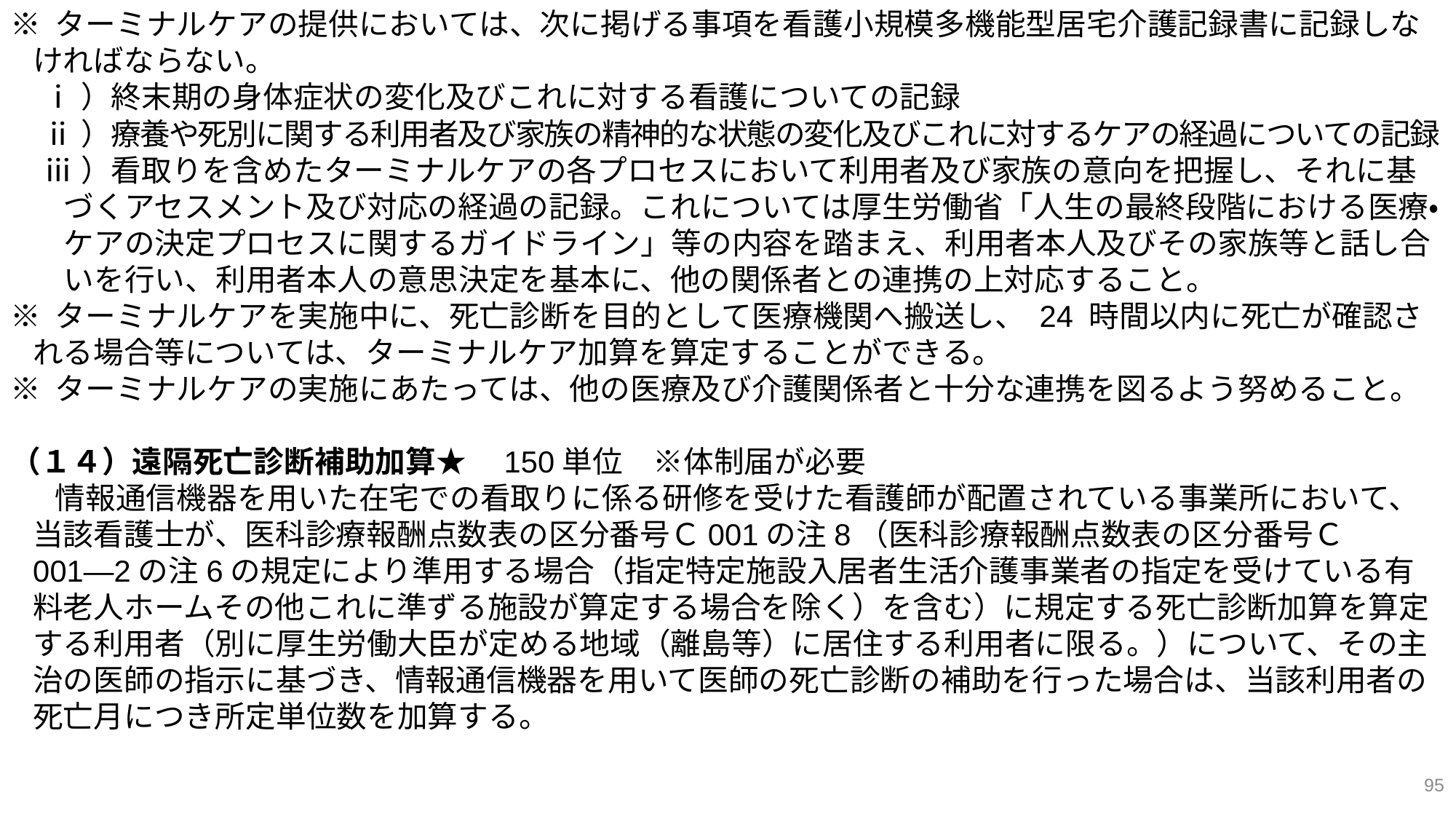

※ ターミナルケアの提供においては、次に掲げる事項を看護小規模多機能型居宅介護記録書に記録しなければならない。
ⅰ）終末期の身体症状の変化及びこれに対する看護についての記録
ⅱ）療養や死別に関する利用者及び家族の精神的な状態の変化及びこれに対するケアの経過についての記録
ⅲ）看取りを含めたターミナルケアの各プロセスにおいて利用者及び家族の意向を把握し、それに基づくアセスメント及び対応の経過の記録。これについては厚生労働省「人生の最終段階における医療・ケアの決定プロセスに関するガイドライン」等の内容を踏まえ、利用者本人及びその家族等と話し合いを行い、利用者本人の意思決定を基本に、他の関係者との連携の上対応すること。
※ ターミナルケアを実施中に、死亡診断を目的として医療機関へ搬送し、 24 時間以内に死亡が確認される場合等については、ターミナルケア加算を算定することができる。
※ ターミナルケアの実施にあたっては、他の医療及び介護関係者と十分な連携を図るよう努めること。

（１４）遠隔死亡診断補助加算★　150単位　※体制届が必要
情報通信機器を用いた在宅での看取りに係る研修を受けた看護師が配置されている事業所において、当該看護士が、医科診療報酬点数表の区分番号Ｃ001の注8（医科診療報酬点数表の区分番号Ｃ001―2の注6の規定により準用する場合（指定特定施設入居者生活介護事業者の指定を受けている有料老人ホームその他これに準ずる施設が算定する場合を除く）を含む）に規定する死亡診断加算を算定する利用者（別に厚生労働大臣が定める地域（離島等）に居住する利用者に限る。）について、その主治の医師の指示に基づき、情報通信機器を用いて医師の死亡診断の補助を行った場合は、当該利用者の死亡月につき所定単位数を加算する。
95